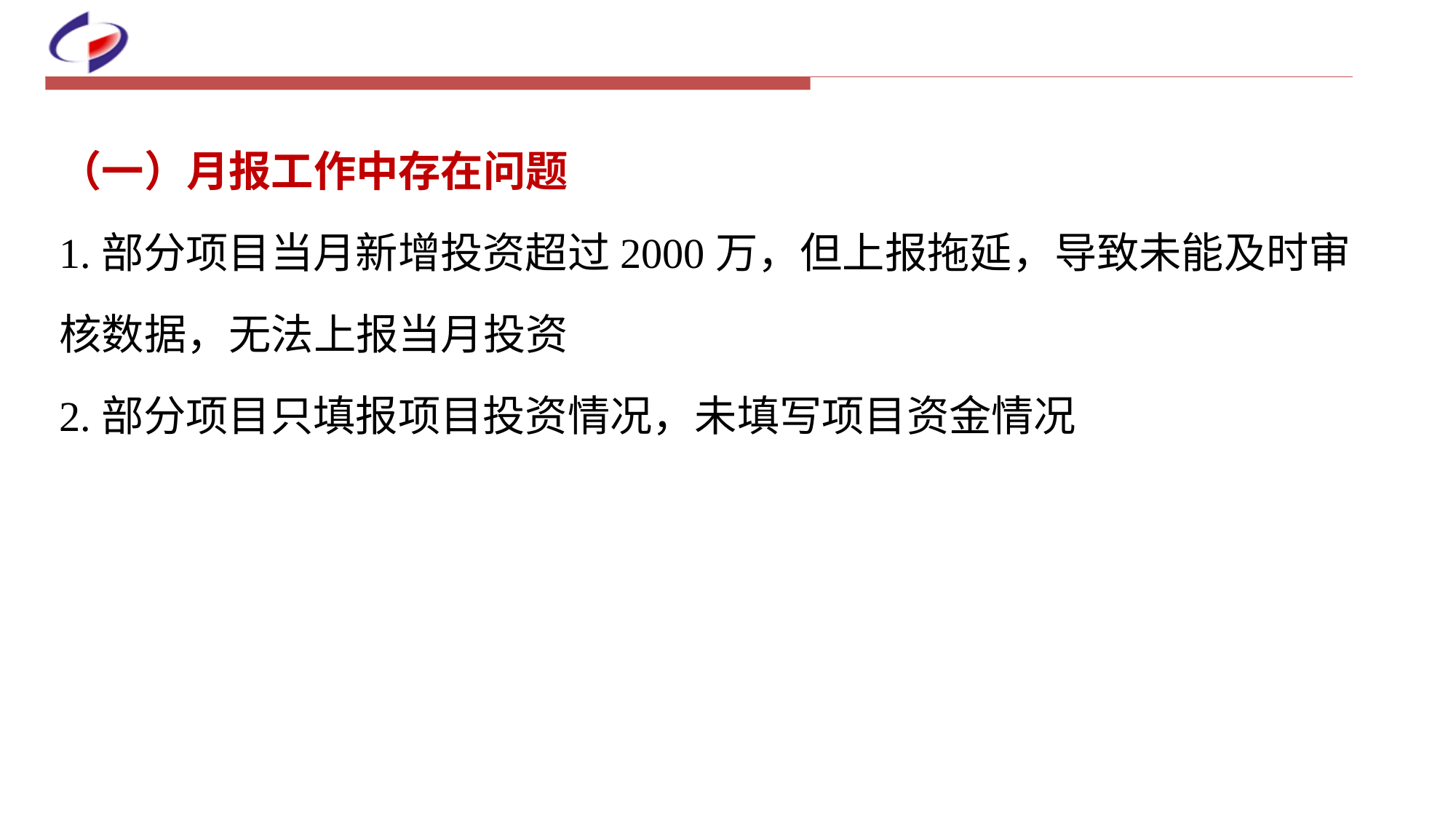

（一）月报工作中存在问题
1.部分项目当月新增投资超过2000万，但上报拖延，导致未能及时审核数据，无法上报当月投资
2.部分项目只填报项目投资情况，未填写项目资金情况